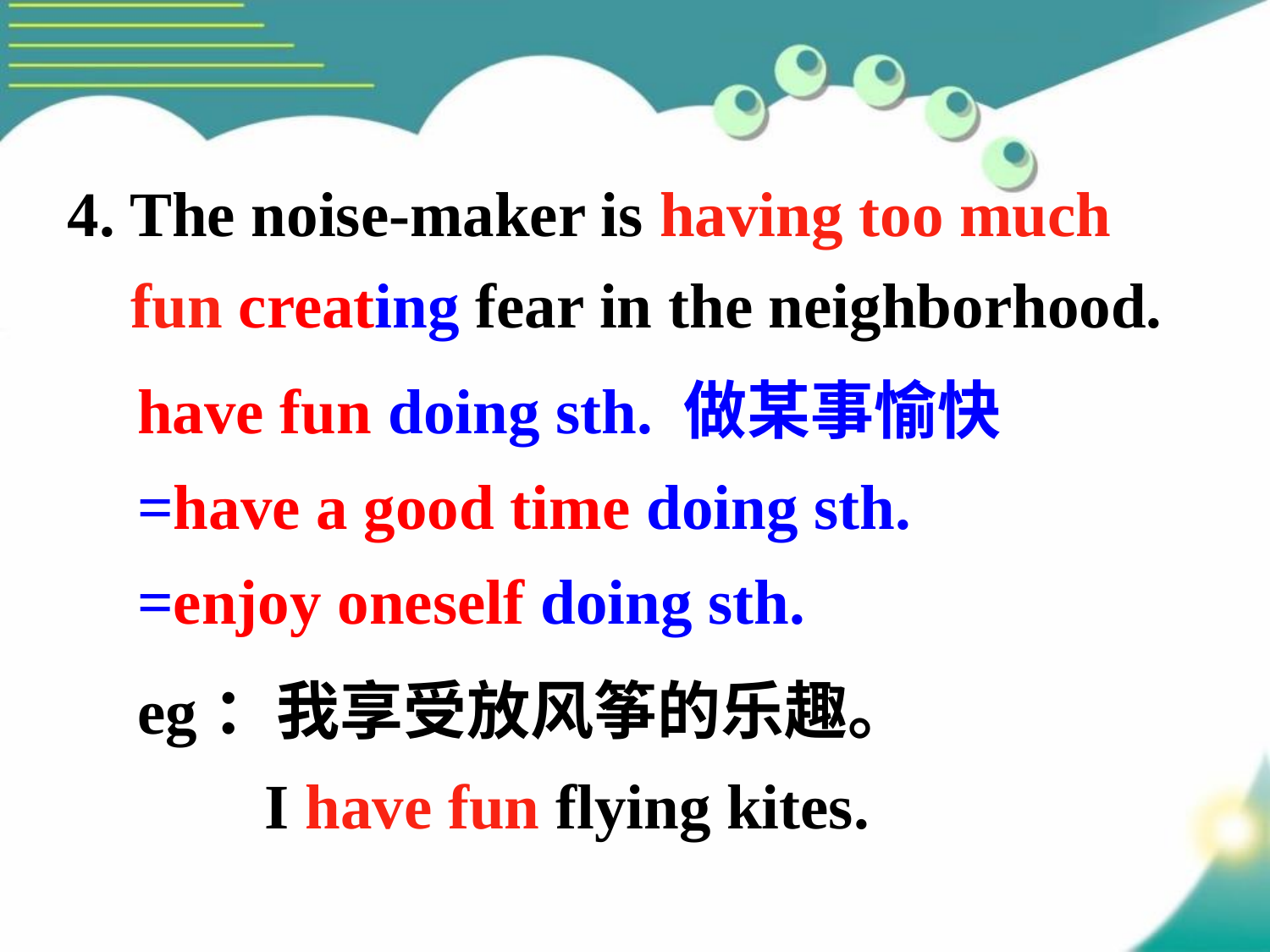

4. The noise-maker is having too much
    fun creating fear in the neighborhood.
have fun doing sth. 做某事愉快
=have a good time doing sth.
=enjoy oneself doing sth.
eg：我享受放风筝的乐趣。
        I have fun flying kites.